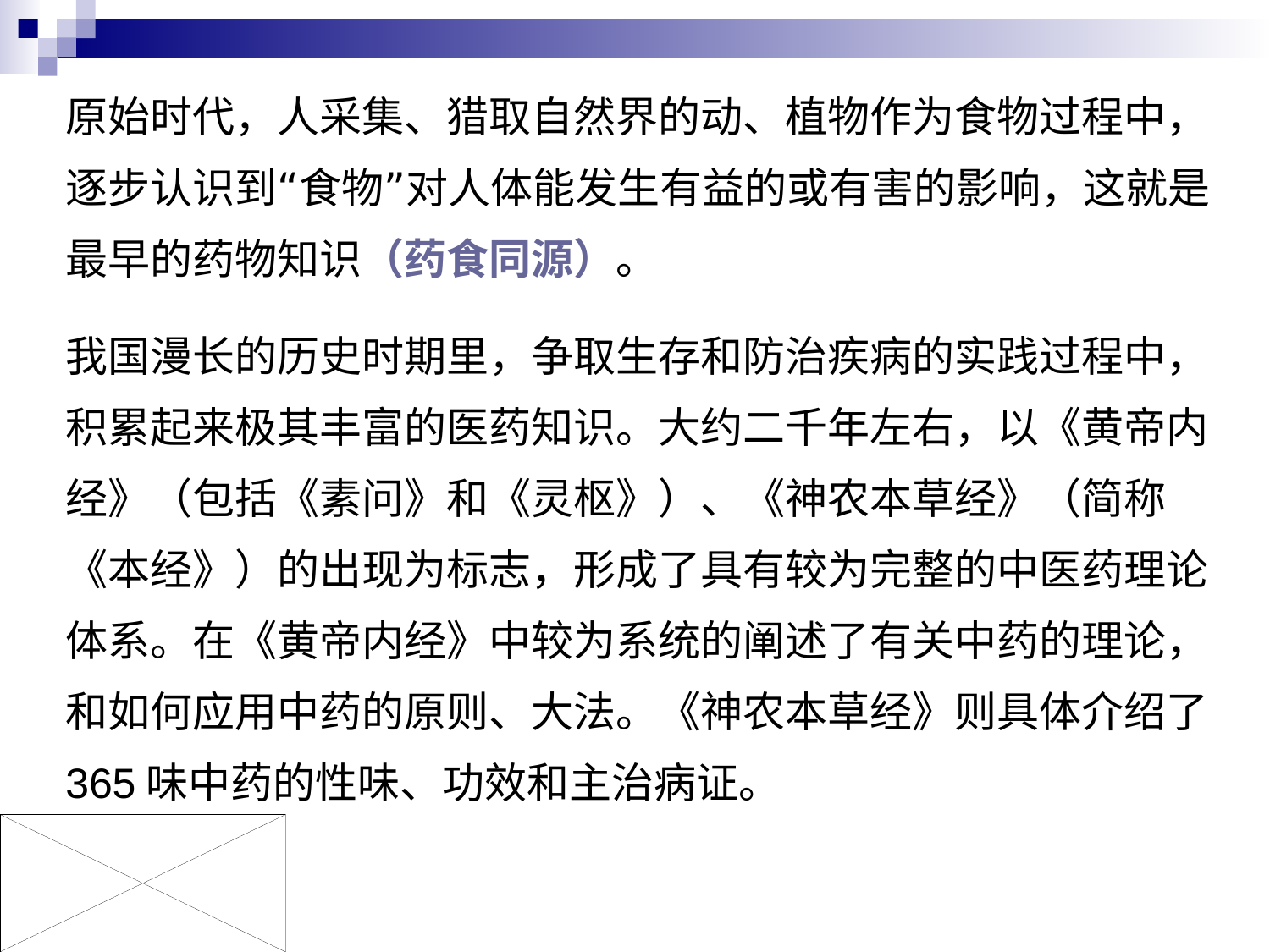

原始时代，人采集、猎取自然界的动、植物作为食物过程中，逐步认识到“食物”对人体能发生有益的或有害的影响，这就是最早的药物知识（药食同源）。
我国漫长的历史时期里，争取生存和防治疾病的实践过程中，积累起来极其丰富的医药知识。大约二千年左右，以《黄帝内经》（包括《素问》和《灵枢》）、《神农本草经》（简称《本经》）的出现为标志，形成了具有较为完整的中医药理论体系。在《黄帝内经》中较为系统的阐述了有关中药的理论，和如何应用中药的原则、大法。《神农本草经》则具体介绍了365味中药的性味、功效和主治病证。
#